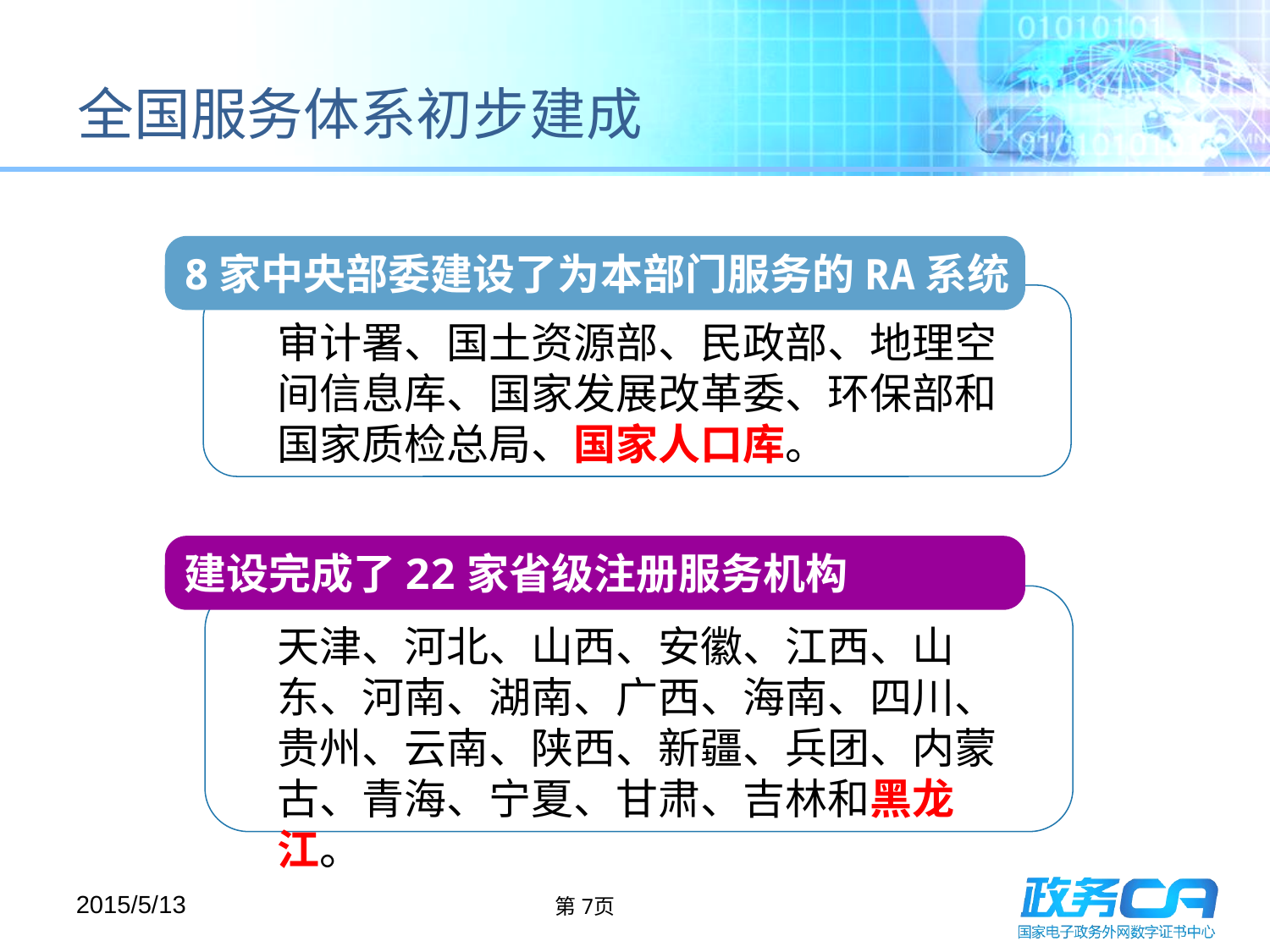

# 全国服务体系初步建成
8家中央部委建设了为本部门服务的RA系统

审计署、国土资源部、民政部、地理空间信息库、国家发展改革委、环保部和国家质检总局、国家人口库。
建设完成了22家省级注册服务机构

天津、河北、山西、安徽、江西、山东、河南、湖南、广西、海南、四川、贵州、云南、陕西、新疆、兵团、内蒙古、青海、宁夏、甘肃、吉林和黑龙江。
2015/5/13
第7页